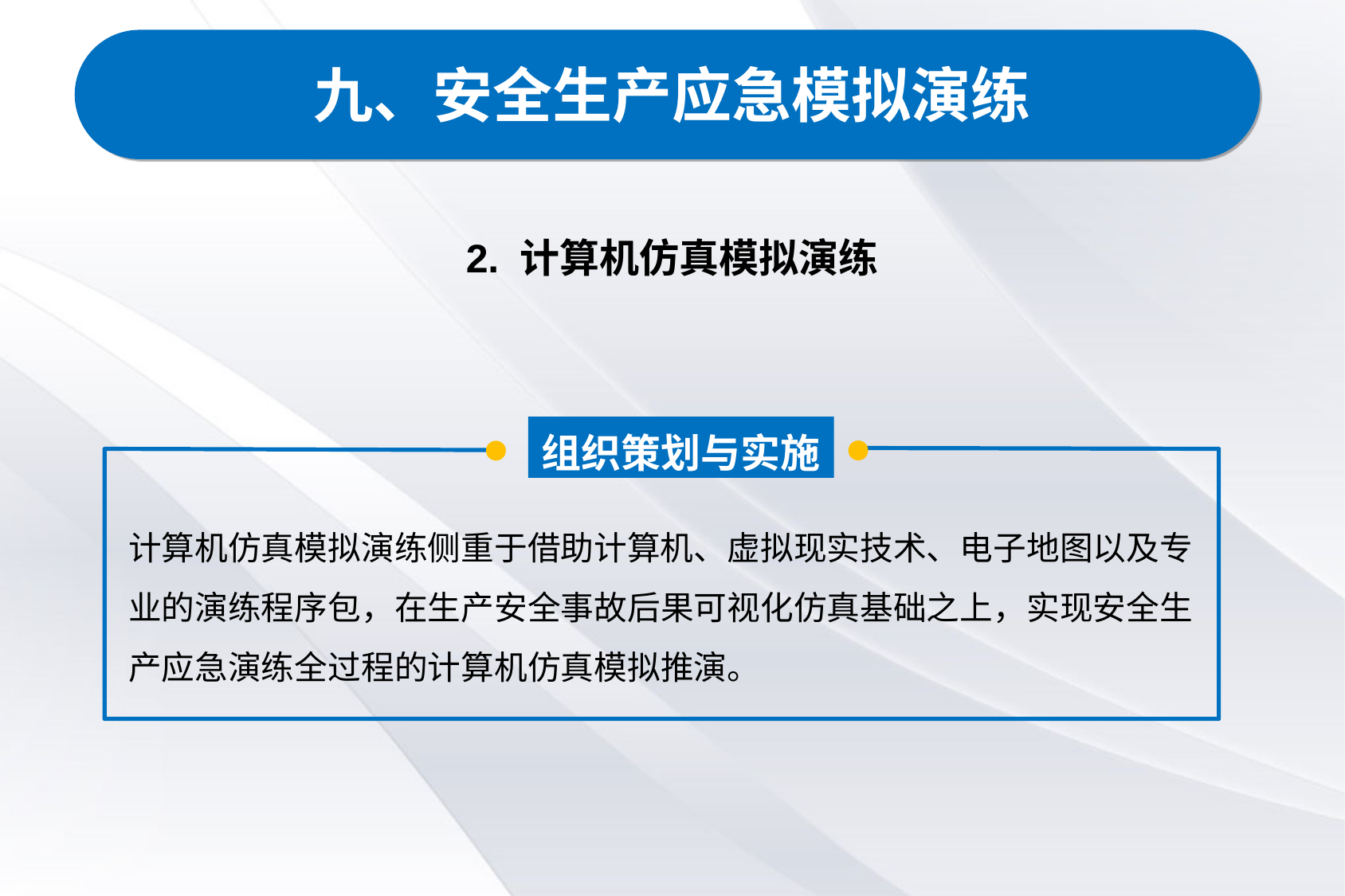

# 九、安全生产应急模拟演练
2. 计算机仿真模拟演练
组织策划与实施

计算机仿真模拟演练侧重于借助计算机、虚拟现实技术、电子地图以及专
业的演练程序包，在生产安全事故后果可视化仿真基础之上，实现安全生
产应急演练全过程的计算机仿真模拟推演。